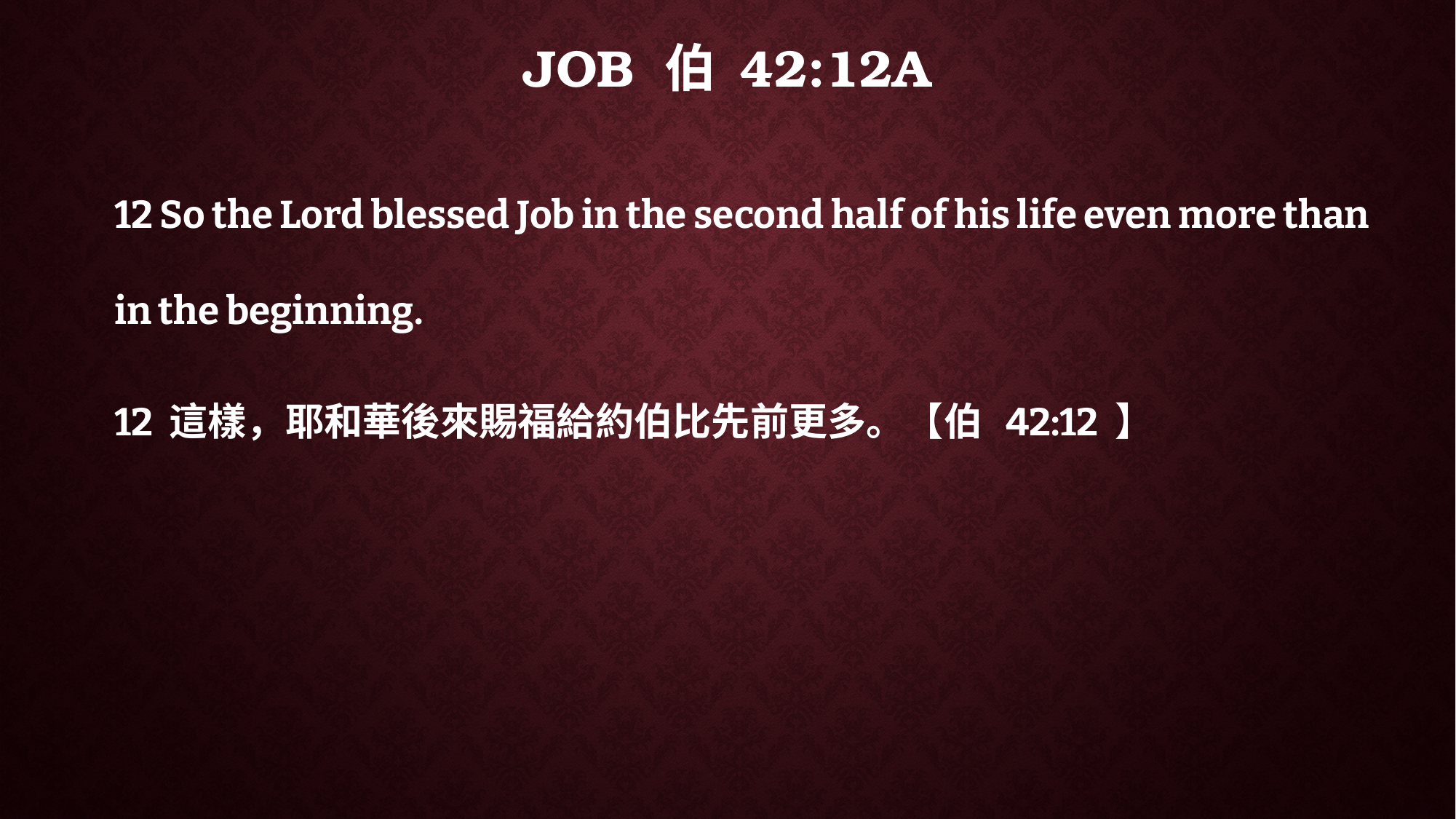

# JOB 伯 42:12a
12 So the Lord blessed Job in the second half of his life even more than in the beginning.
12這樣，耶和華後來賜福給約伯比先前更多。【伯 42:12】